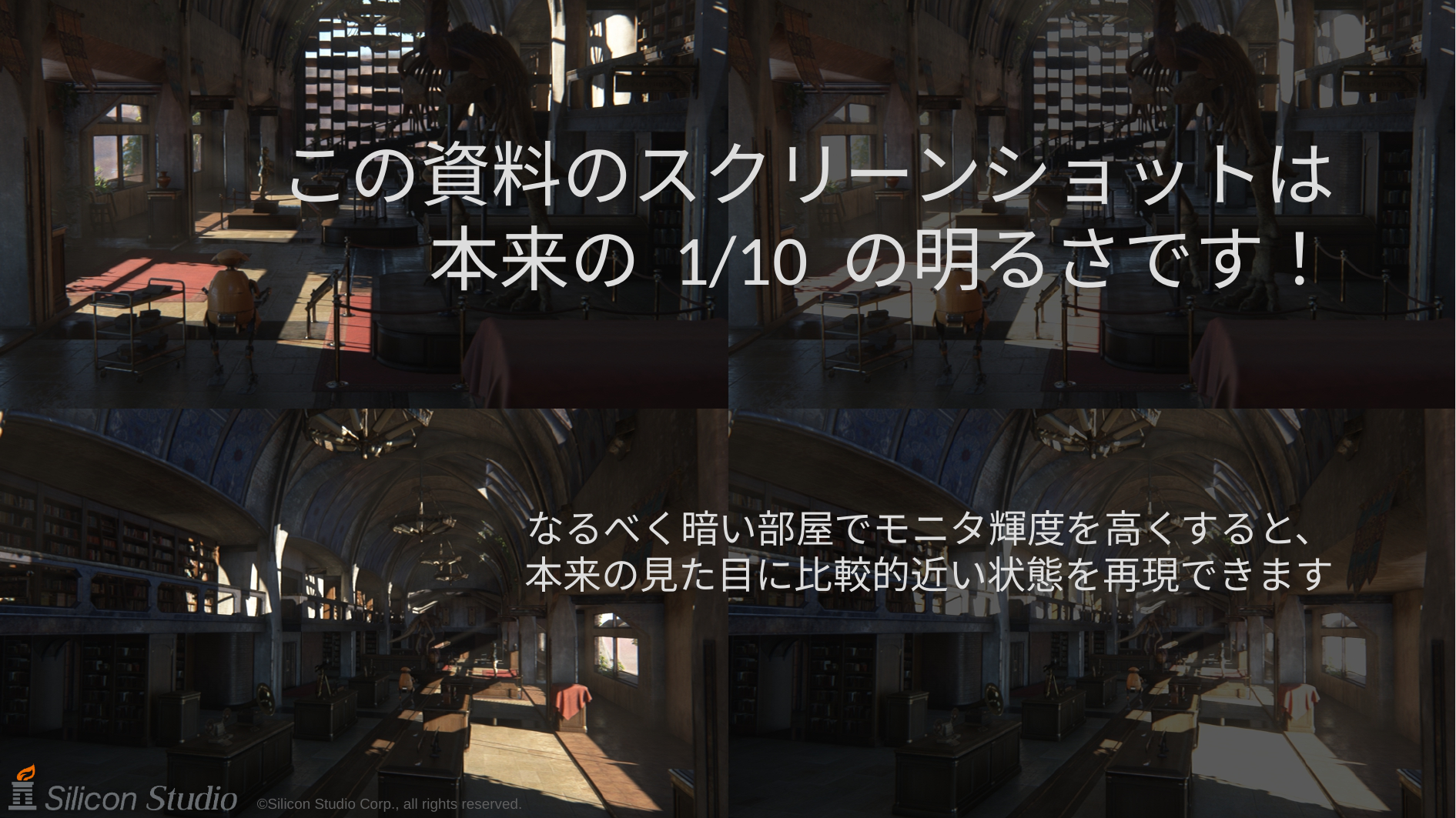

# この資料のスクリーンショットは 本来の 1/10 の明るさです！
なるべく暗い部屋でモニタ輝度を高くすると、
本来の見た目に比較的近い状態を再現できます